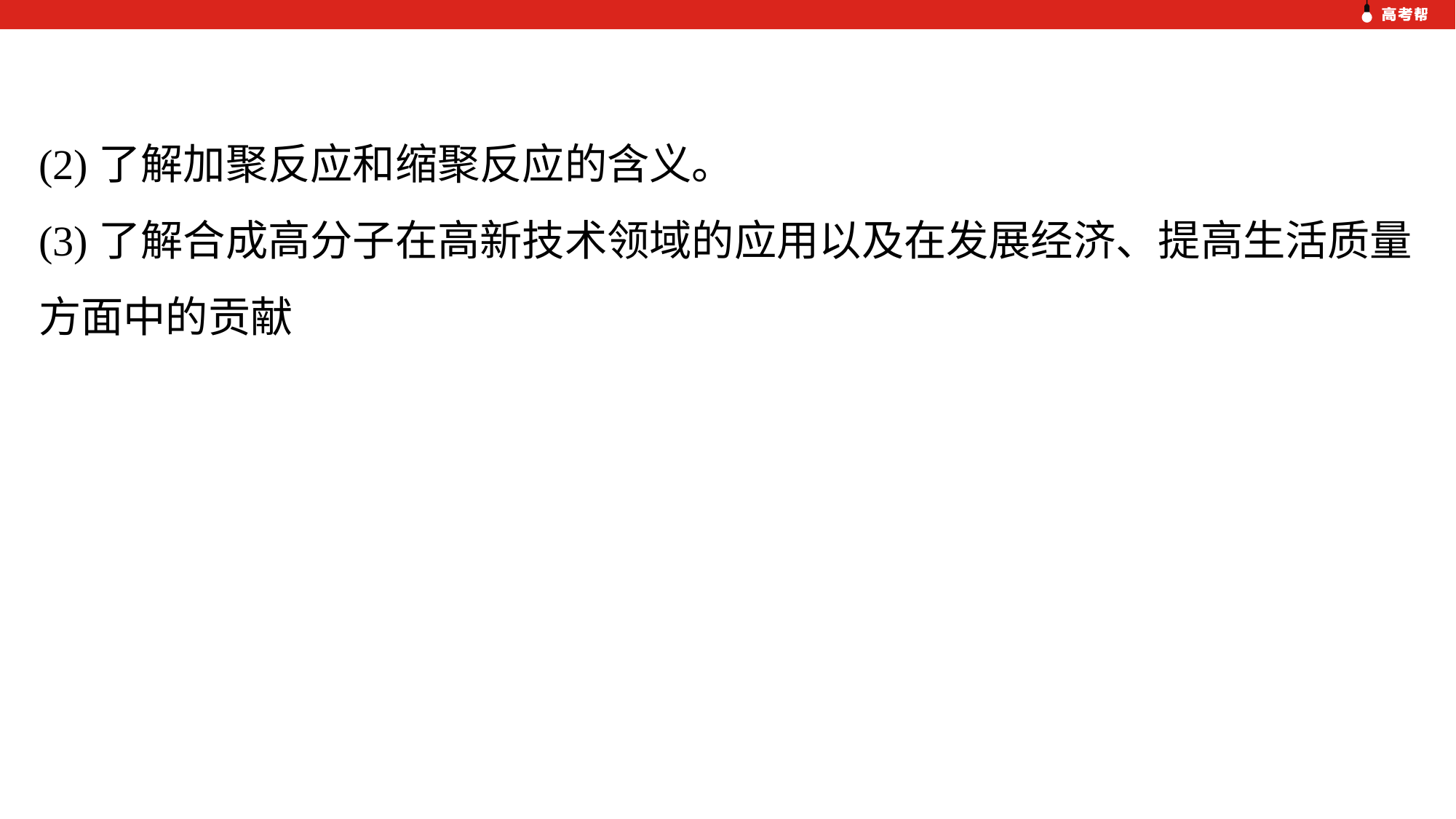

(2)了解加聚反应和缩聚反应的含义。
(3)了解合成高分子在高新技术领域的应用以及在发展经济、提高生活质量方面中的贡献